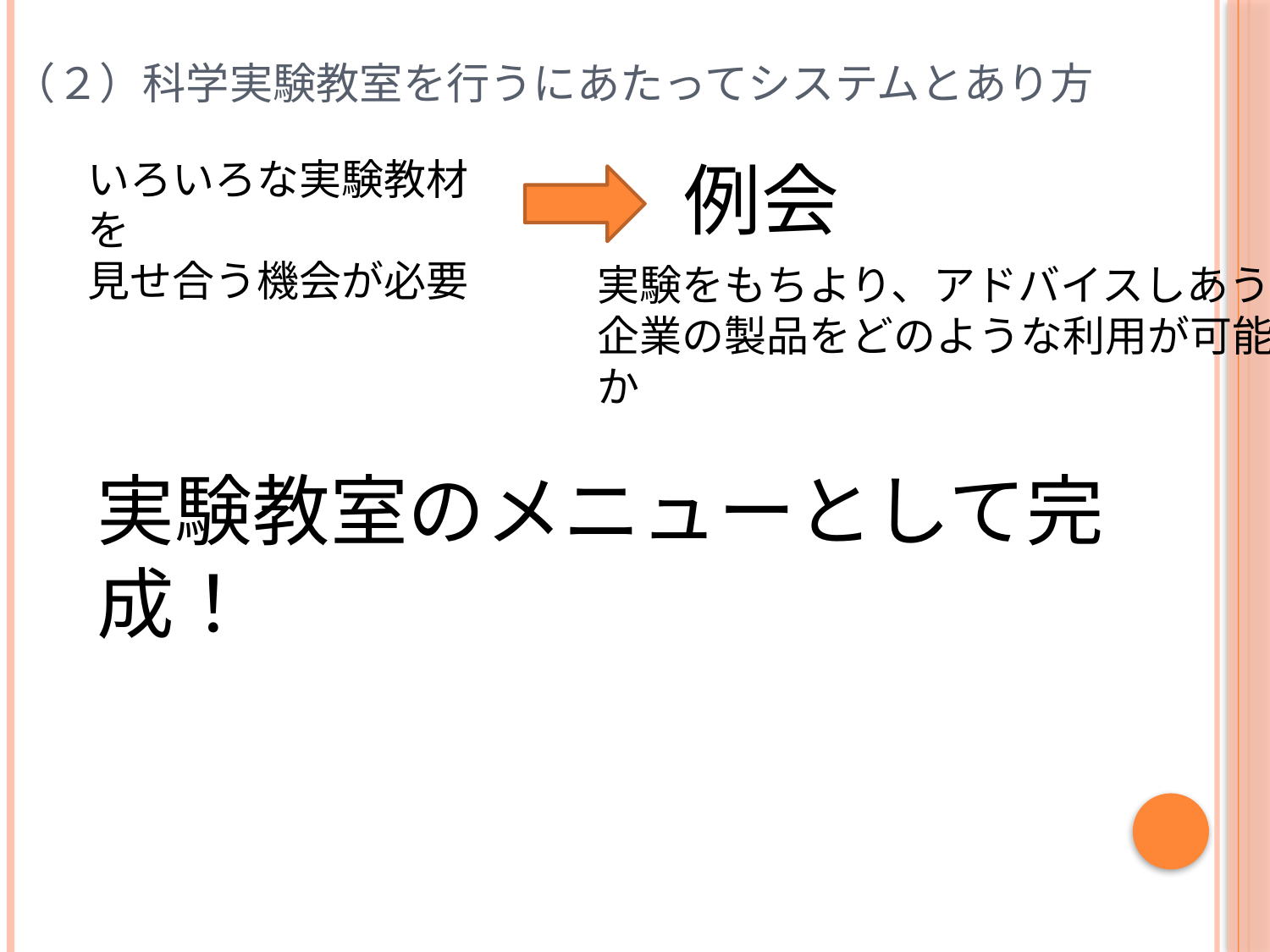

# （２）科学実験教室を行うにあたってシステムとあり方
例会
いろいろな実験教材を
見せ合う機会が必要

実験をもちより、アドバイスしあう
企業の製品をどのような利用が可能か
実験教室のメニューとして完成！